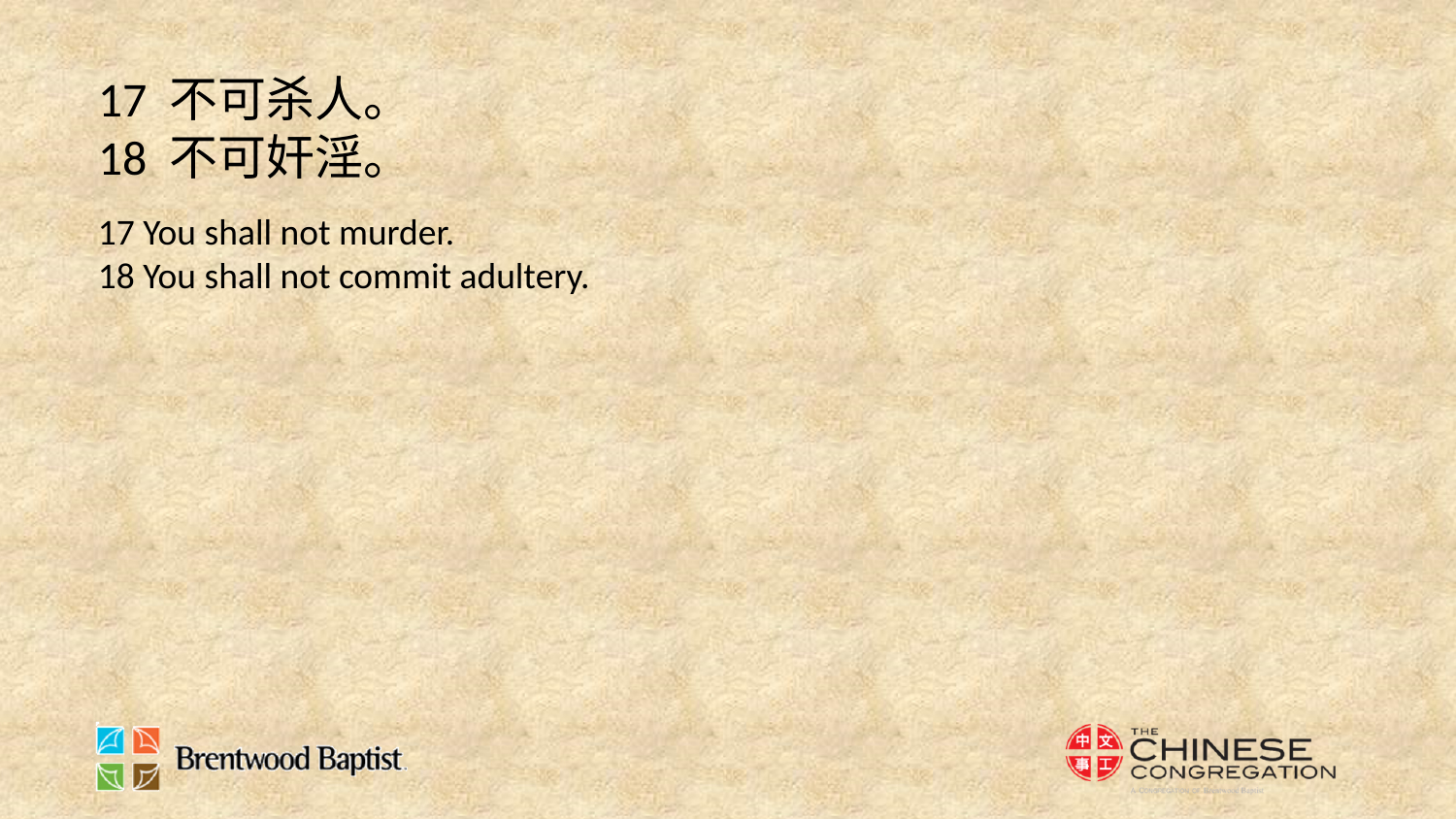

17 不可杀人。
18 不可奸淫。

17 You shall not murder.
18 You shall not commit adultery.